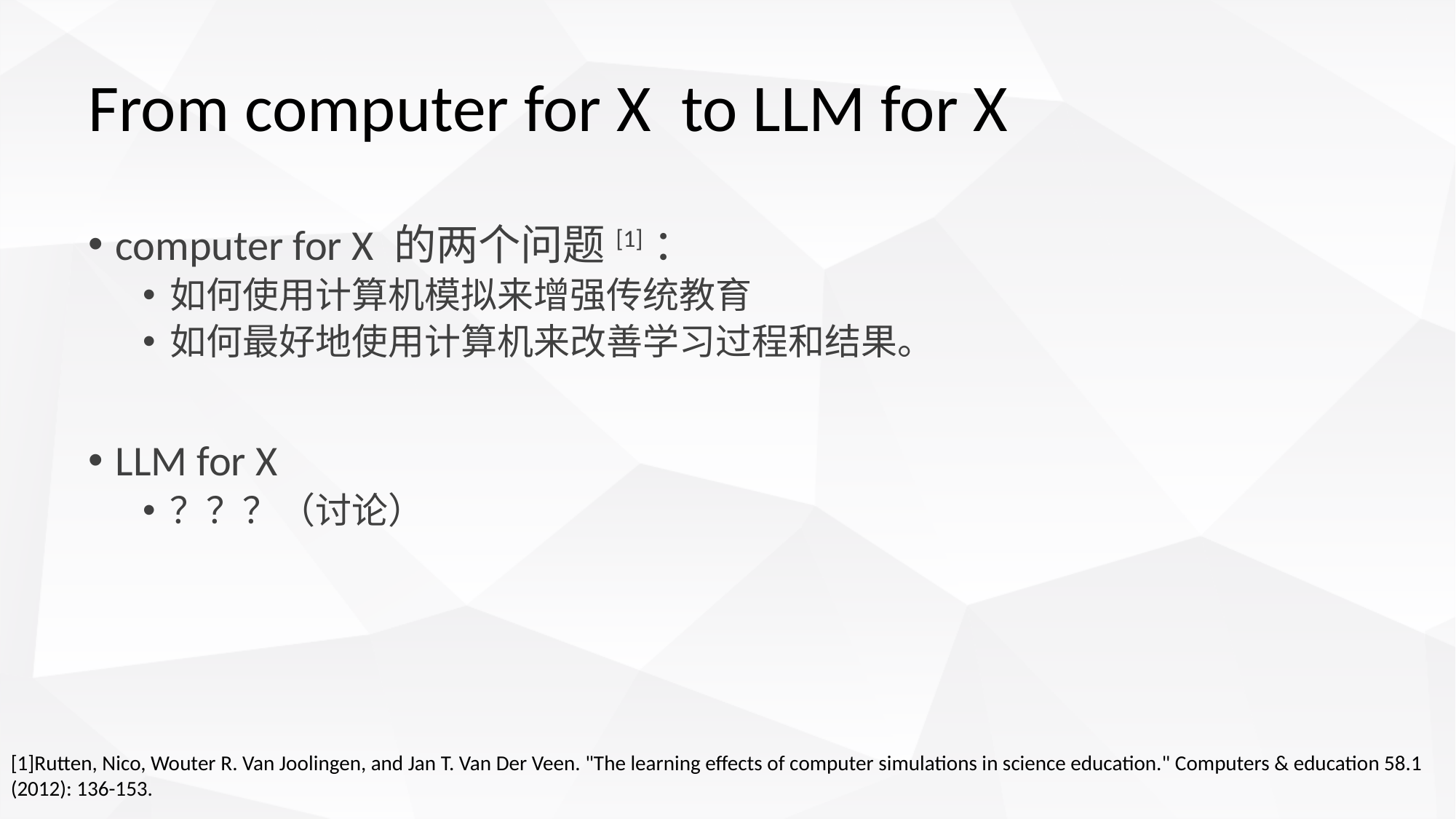

# From computer for X  to LLM for X
computer for X 的两个问题[1]：
如何使用计算机模拟来增强传统教育
如何最好地使用计算机来改善学习过程和结果。

LLM for X
？？？（讨论）

[1]Rutten, Nico, Wouter R. Van Joolingen, and Jan T. Van Der Veen. "The learning effects of computer simulations in science education." Computers & education 58.1 (2012): 136-153.